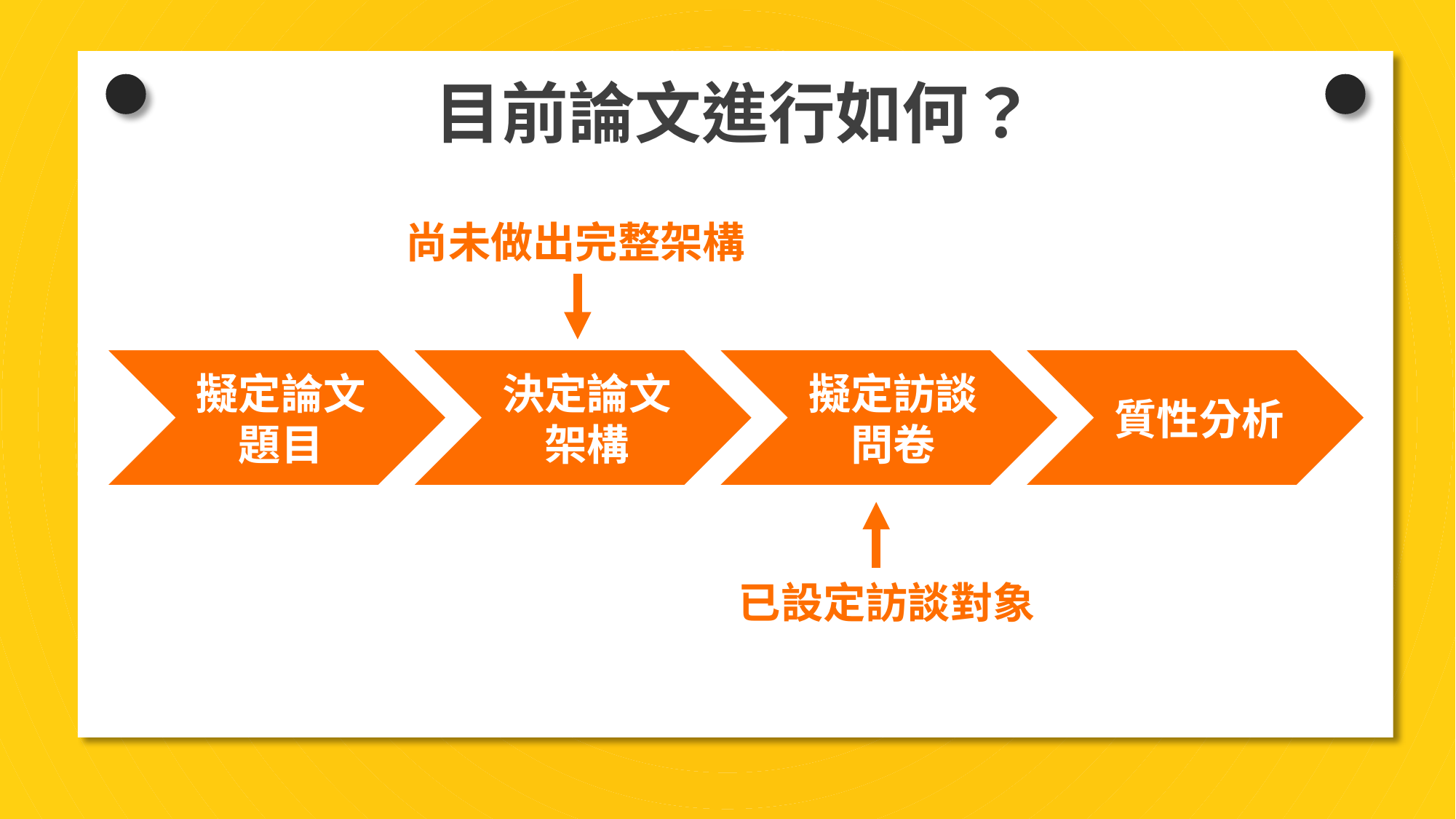

目前論文進行如何？
尚未做出完整架構
已設定訪談對象

擬定論文題目

決定論文架構

擬定訪談問卷

質性分析